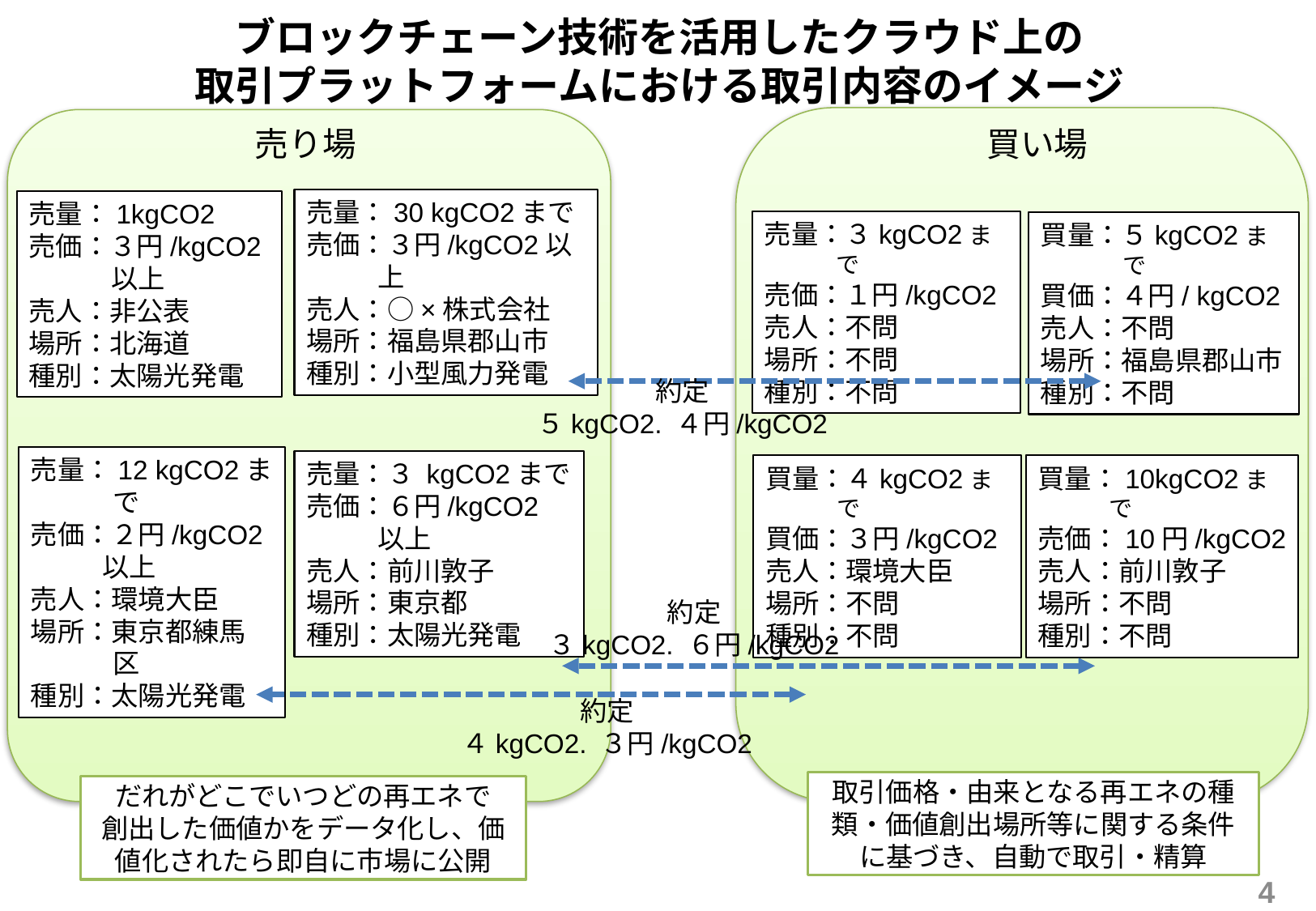

ブロックチェーン技術を活用したクラウド上の
取引プラットフォームにおける取引内容のイメージ

売り場
買い場
売量：30 kgCO2まで
売価：３円/kgCO2以上
売人：○×株式会社
場所：福島県郡山市
種別：小型風力発電
売量：1kgCO2
売価：３円/kgCO2以上
売人：非公表
場所：北海道
種別：太陽光発電
売量：３kgCO2まで
売価：１円/kgCO2
売人：不問
場所：不問
種別：不問
買量：５kgCO2まで
買価：４円/ kgCO2
売人：不問
場所：福島県郡山市
種別：不問
約定
５kgCO2. ４円/kgCO2
売量：12 kgCO2まで
売価：２円/kgCO2以上
売人：環境大臣
場所：東京都練馬区
種別：太陽光発電
売量：３ kgCO2まで
売価：６円/kgCO2以上
売人：前川敦子
場所：東京都
種別：太陽光発電
買量：４kgCO2まで
買価：３円/kgCO2
売人：環境大臣
場所：不問
種別：不問
買量：10kgCO2まで
売価：10円/kgCO2
売人：前川敦子
場所：不問
種別：不問
約定
３kgCO2. ６円/kgCO2
約定
４kgCO2. ３円/kgCO2
取引価格・由来となる再エネの種類・価値創出場所等に関する条件に基づき、自動で取引・精算
だれがどこでいつどの再エネで
創出した価値かをデータ化し、価値化されたら即自に市場に公開
4